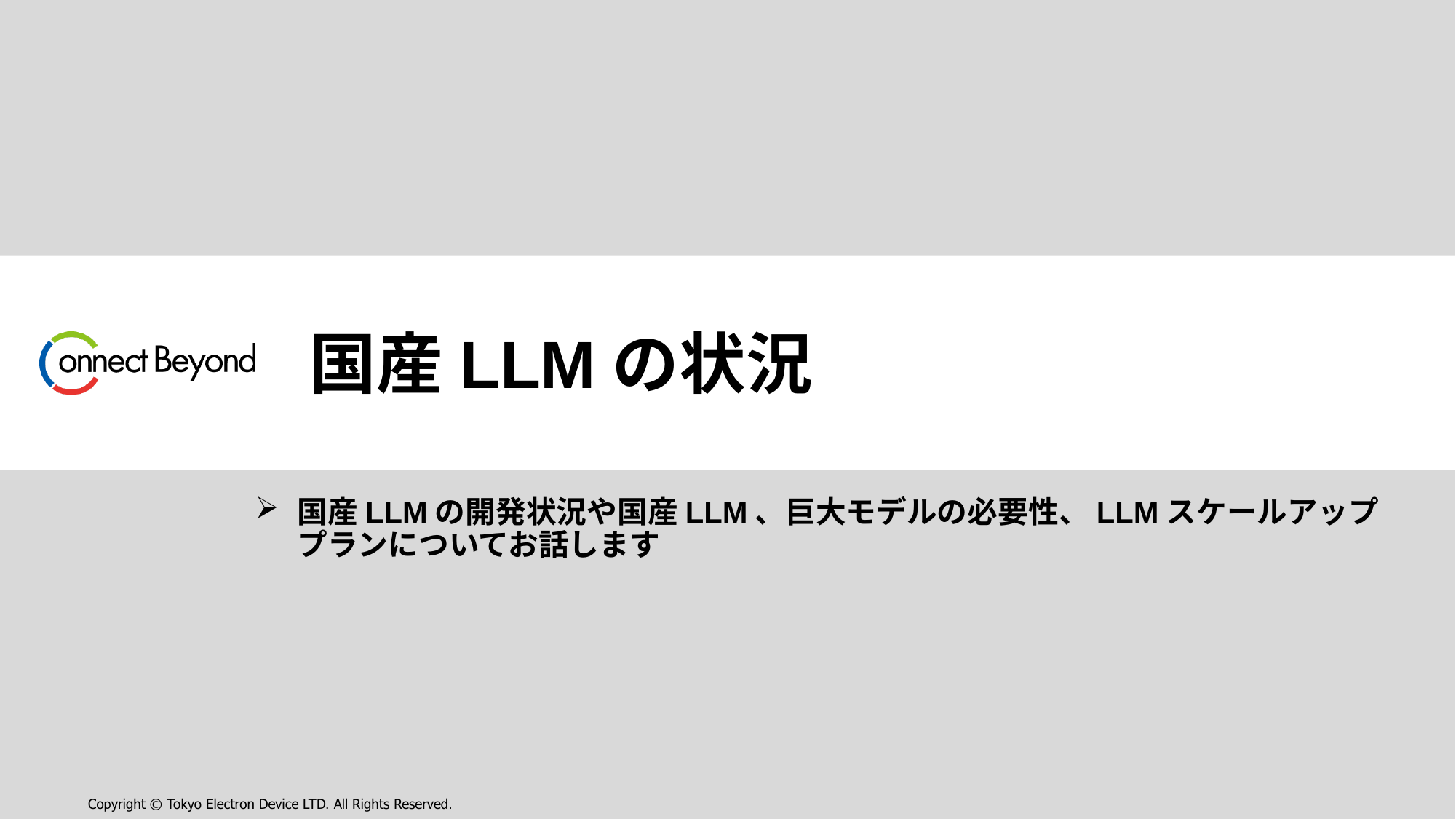

# 国産LLMの状況
国産LLMの開発状況や国産LLM、巨大モデルの必要性、LLMスケールアッププランについてお話します